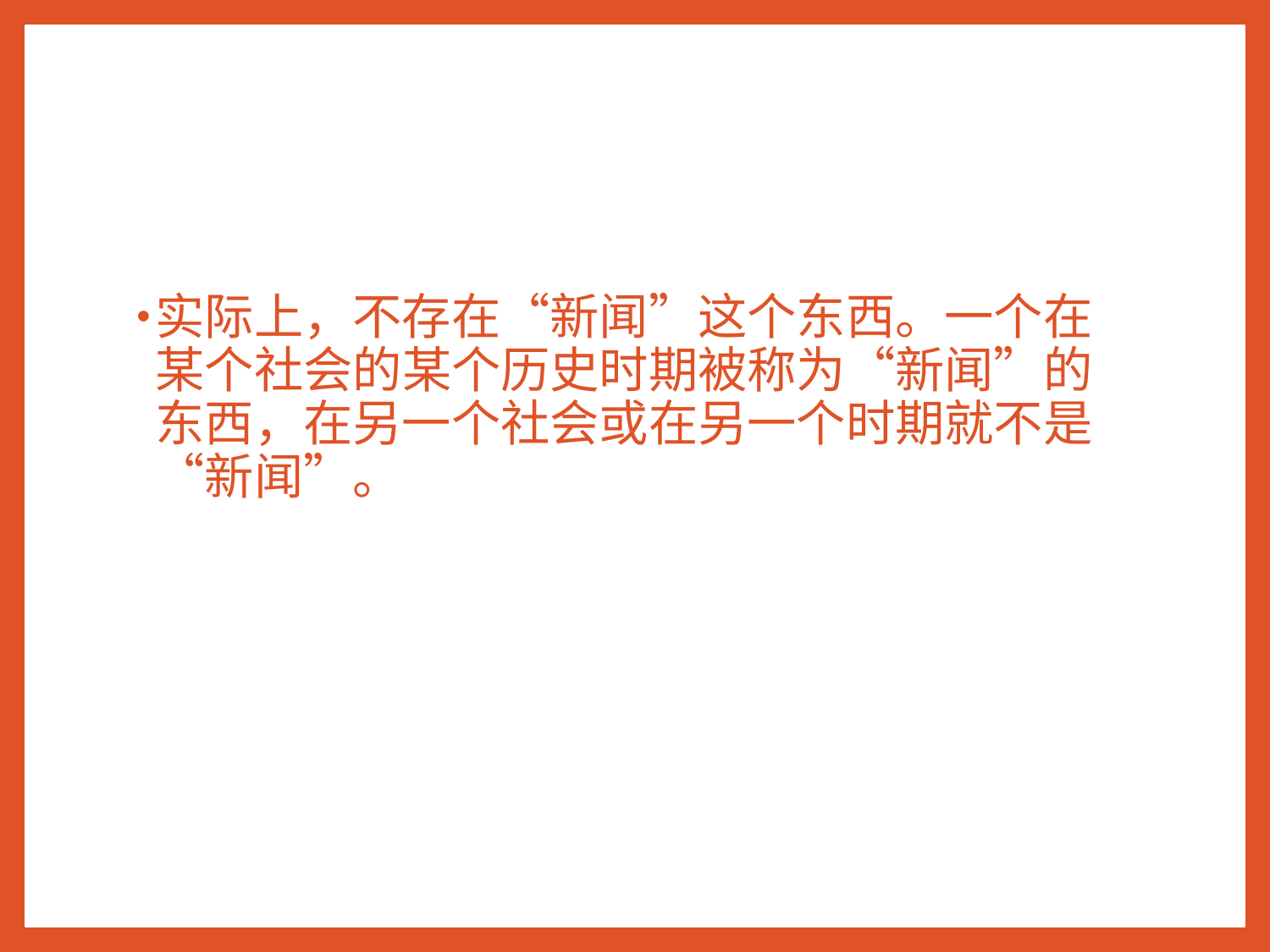

#
实际上，不存在“新闻”这个东西。一个在某个社会的某个历史时期被称为“新闻”的东西，在另一个社会或在另一个时期就不是“新闻”。